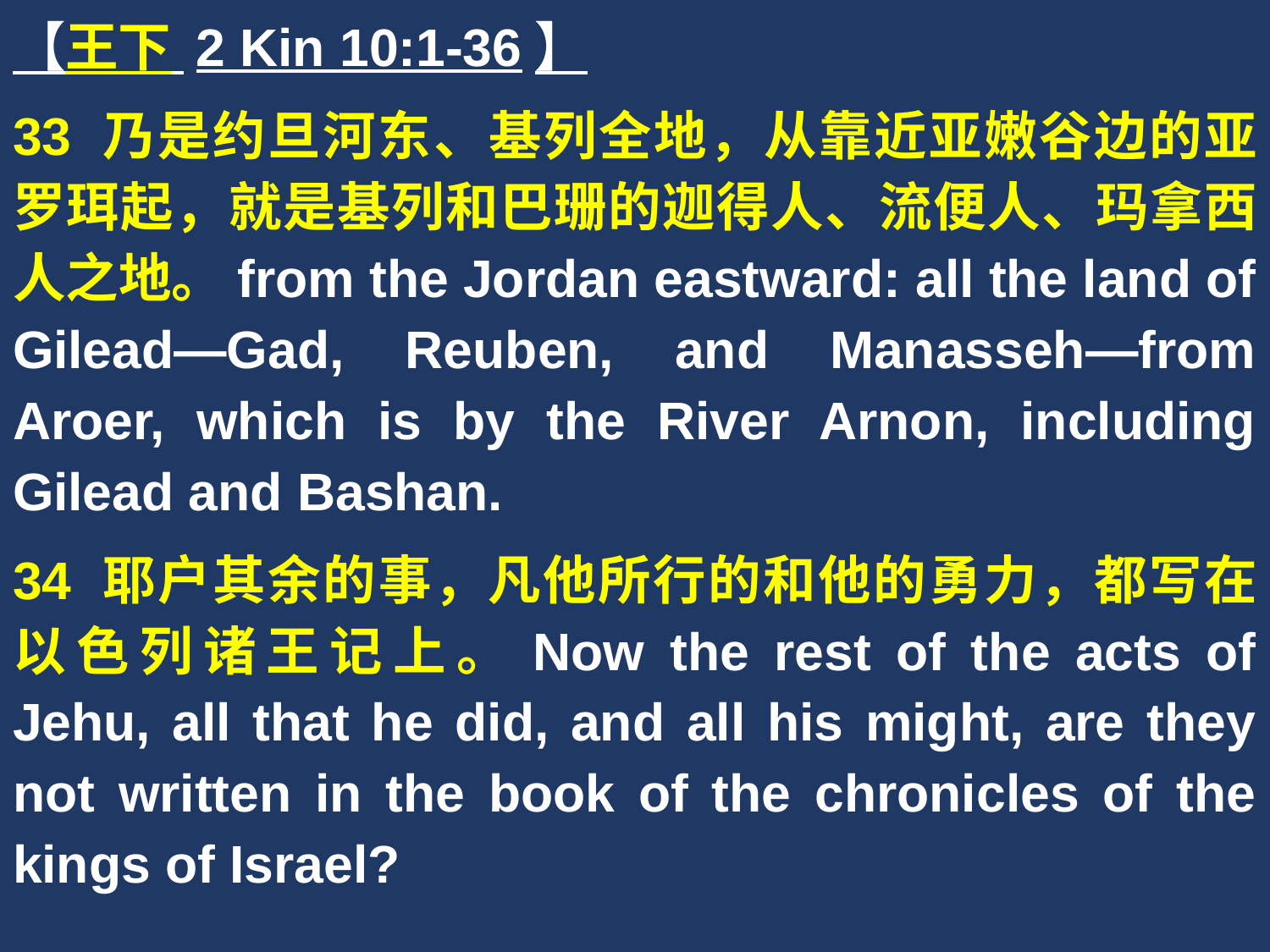

【王下 2 Kin 10:1-36】
33 乃是约旦河东、基列全地，从靠近亚嫩谷边的亚罗珥起，就是基列和巴珊的迦得人、流便人、玛拿西人之地。from the Jordan eastward: all the land of Gilead—Gad, Reuben, and Manasseh—from Aroer, which is by the River Arnon, including Gilead and Bashan.
34 耶户其余的事，凡他所行的和他的勇力，都写在以色列诸王记上。Now the rest of the acts of Jehu, all that he did, and all his might, are they not written in the book of the chronicles of the kings of Israel?